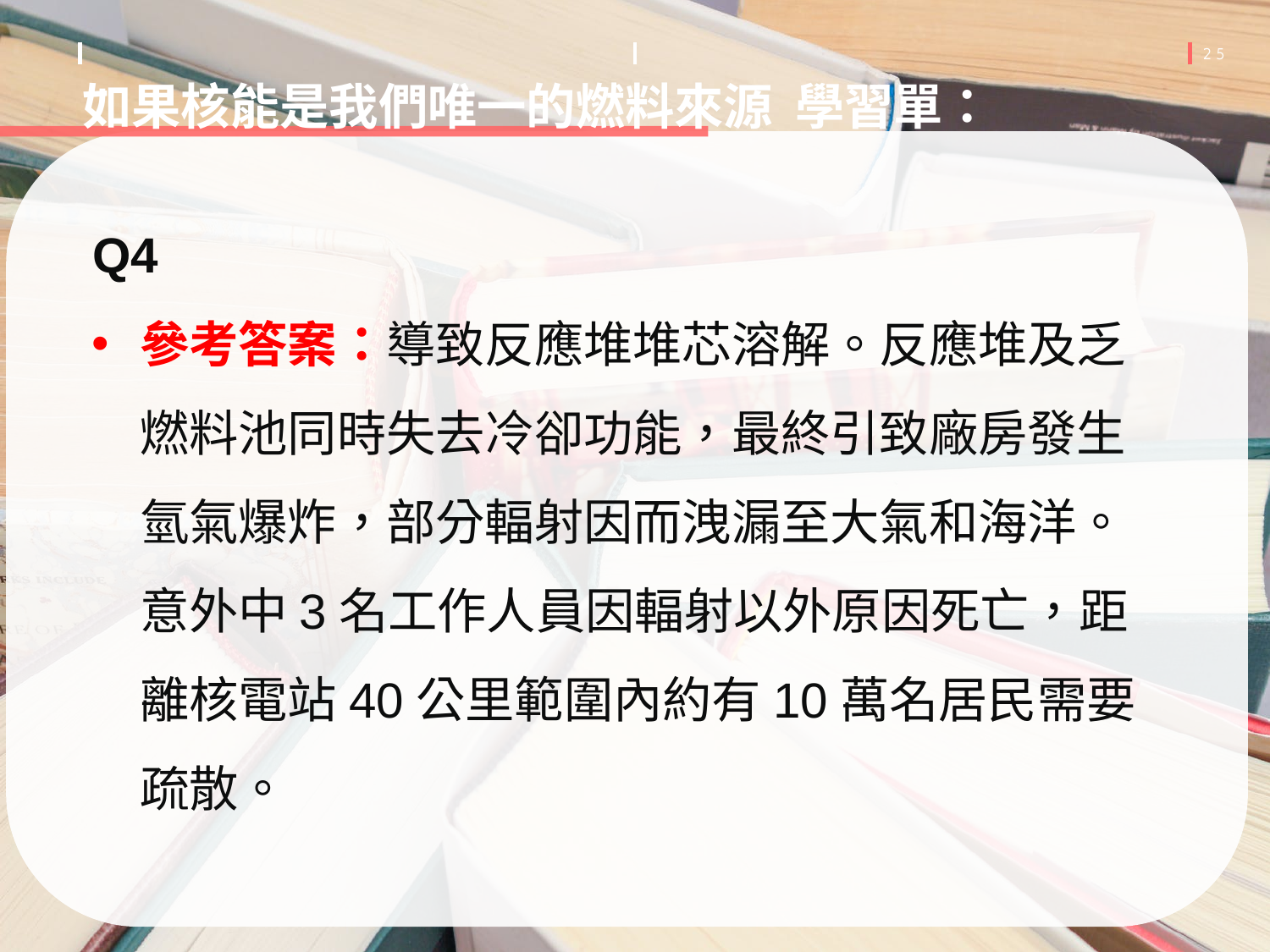

如果核能是我們唯一的燃料來源  學習單：

Q4
參考答案：導致反應堆堆芯溶解。反應堆及乏燃料池同時失去冷卻功能，最終引致廠房發生氫氣爆炸，部分輻射因而洩漏至大氣和海洋。意外中3名工作人員因輻射以外原因死亡，距離核電站40公里範圍內約有10萬名居民需要疏散。